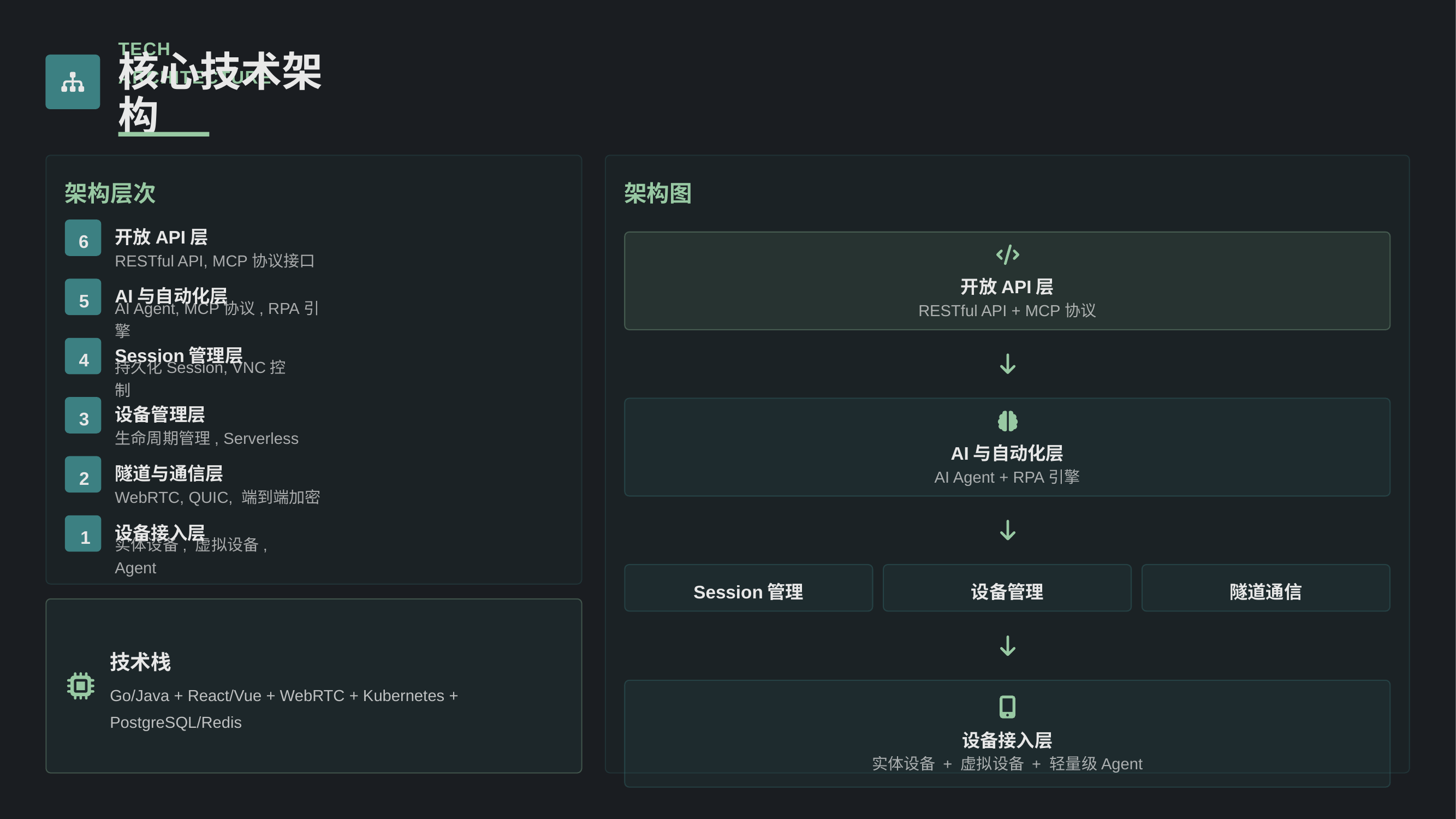

TECH ARCHITECTURE

核心技术架构

架构层次
架构图

开放API层
6

RESTful API, MCP协议接口
开放API层

AI与自动化层
5
RESTful API + MCP协议
AI Agent, MCP协议, RPA引擎

Session管理层
4

持久化Session, VNC控制

设备管理层

3

生命周期管理, Serverless
AI与自动化层

隧道与通信层
2
AI Agent + RPA引擎
WebRTC, QUIC, 端到端加密

设备接入层

1
实体设备, 虚拟设备, Agent

Session管理
设备管理
隧道通信

技术栈

Go/Java + React/Vue + WebRTC + Kubernetes + PostgreSQL/Redis

设备接入层
实体设备 + 虚拟设备 + 轻量级Agent